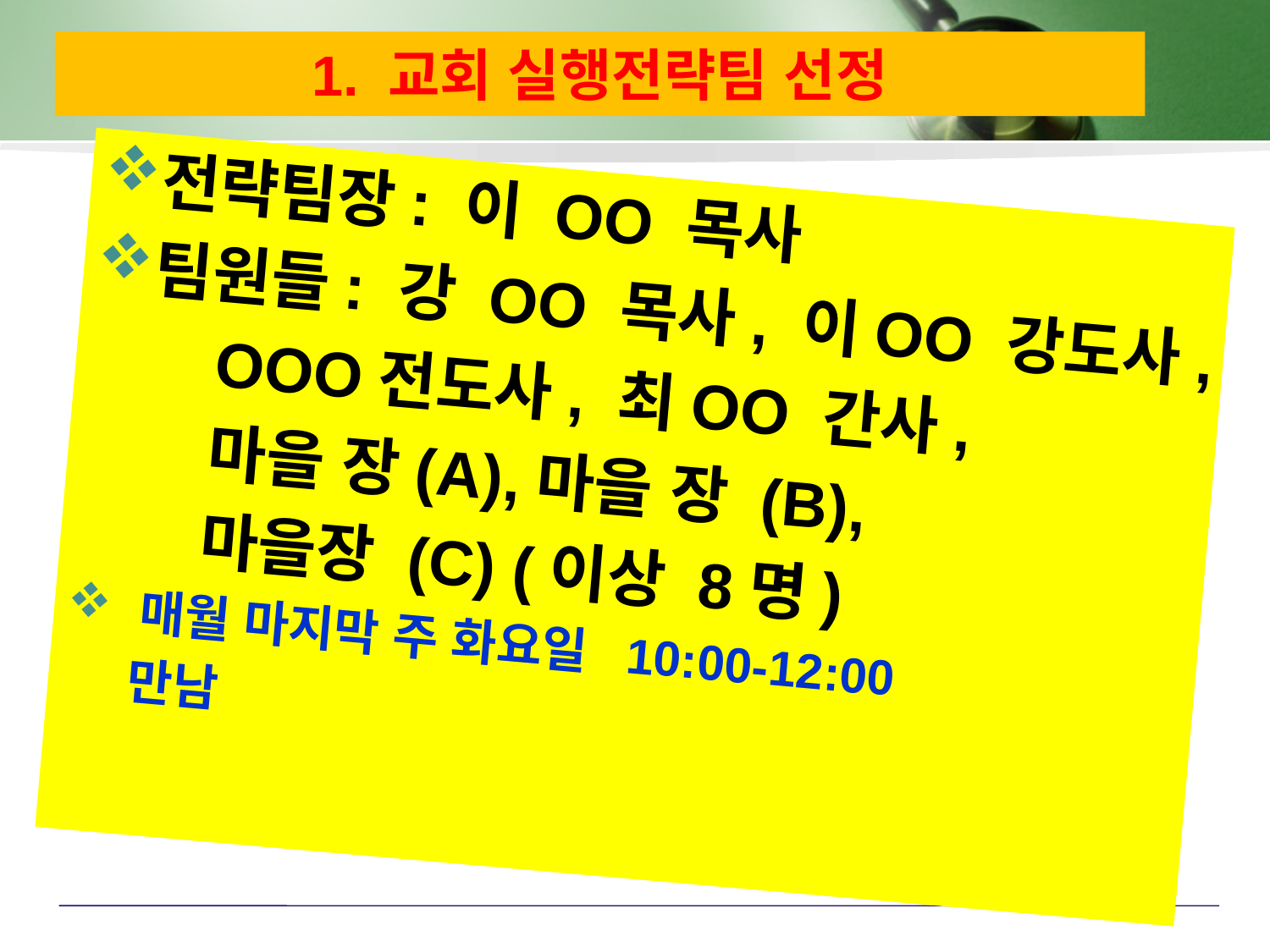

# 1. 교회 실행전략팀 선정
전략팀장: 이 OO 목사
팀원들: 강 OO 목사, 이OO 강도사,
	OOO전도사, 최OO 간사,
	마을 장(A),마을 장 (B),
	마을장 (C) (이상 8명)
 매월 마지막 주 화요일  10:00-12:00
    만남